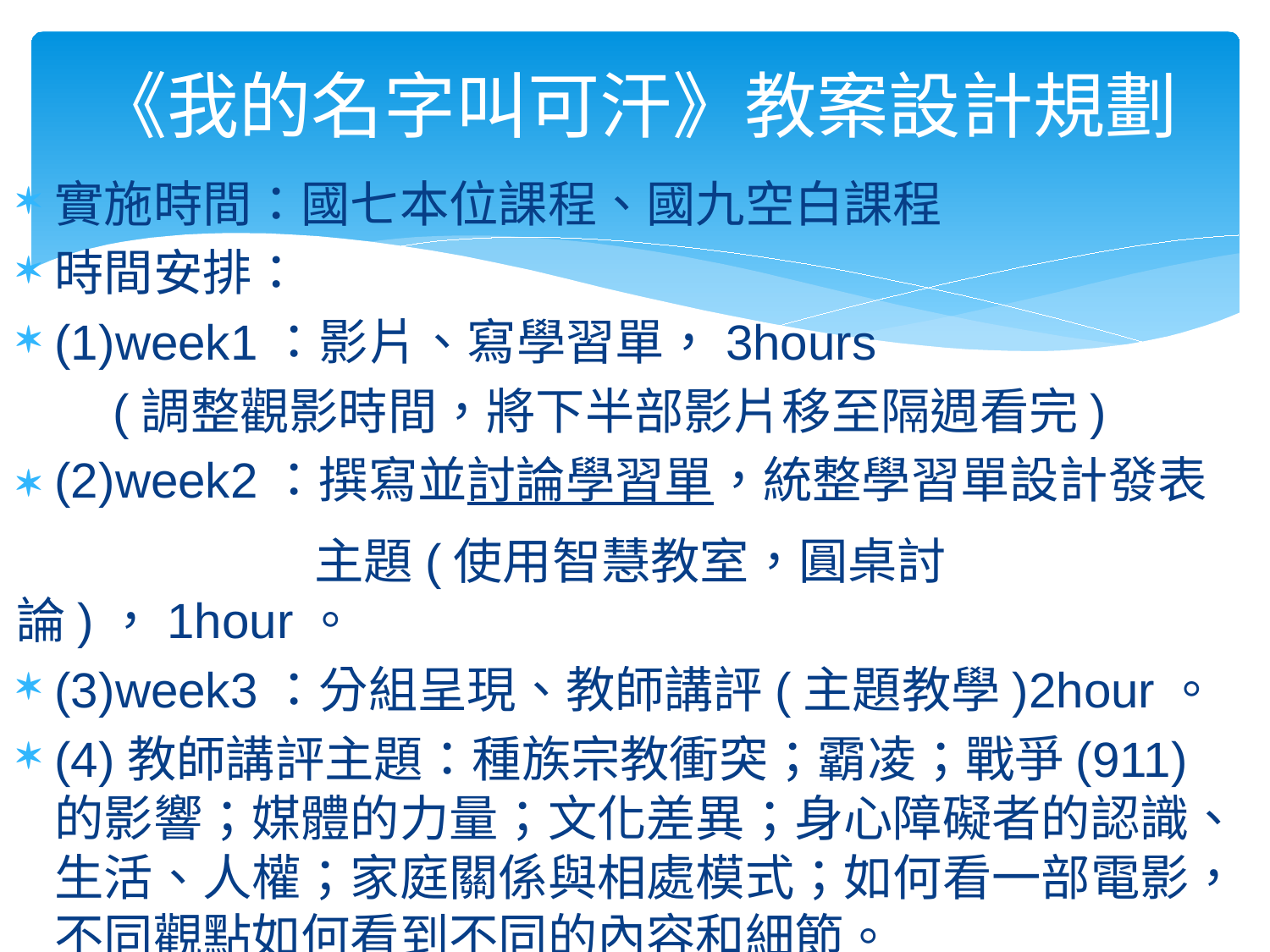

# 《我的名字叫可汗》教案設計規劃
實施時間：國七本位課程、國九空白課程
時間安排：
(1)week1：影片、寫學習單，3hours
       (調整觀影時間，將下半部影片移至隔週看完)
(2)week2：撰寫並討論學習單，統整學習單設計發表
                          主題(使用智慧教室，圓桌討論)，1hour。
(3)week3：分組呈現、教師講評(主題教學)2hour。
(4)教師講評主題：種族宗教衝突；霸凌；戰爭(911)的影響；媒體的力量；文化差異；身心障礙者的認識、生活、人權；家庭關係與相處模式；如何看一部電影，不同觀點如何看到不同的內容和細節。